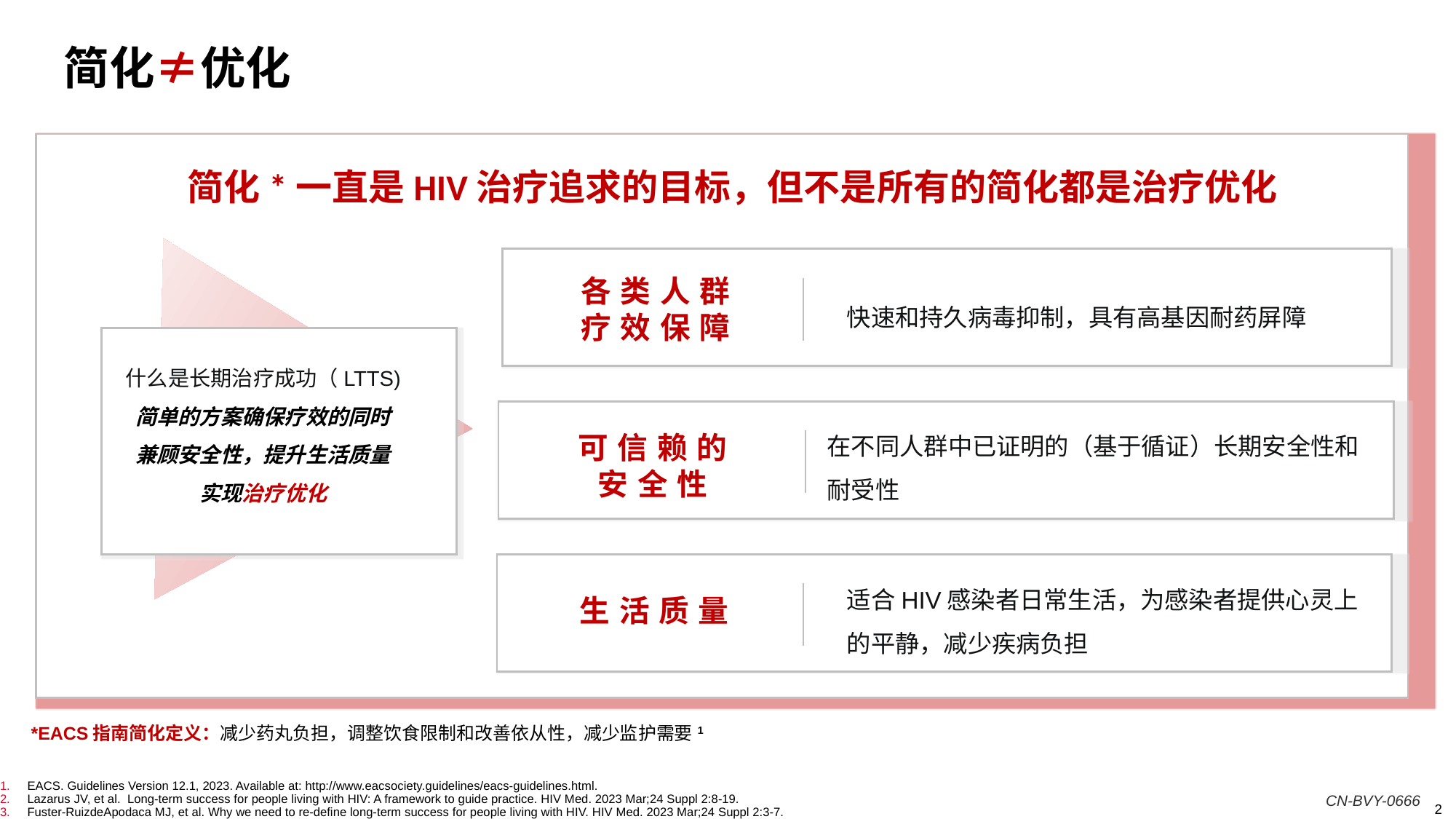

# 简化≠优化

简化*一直是HIV治疗追求的目标，但不是所有的简化都是治疗优化

各类人群
疗效保障
快速和持久病毒抑制，具有高基因耐药屏障

在不同人群中已证明的（基于循证）长期安全性和耐受性
可信赖的
安全性

适合HIV感染者日常生活，为感染者提供心灵上的平静，减少疾病负担
生活质量

什么是长期治疗成功（LTTS)
简单的方案确保疗效的同时
兼顾安全性，提升生活质量
实现治疗优化
*EACS指南简化定义：减少药丸负担，调整饮食限制和改善依从性，减少监护需要1

EACS. Guidelines Version 12.1, 2023. Available at: http://www.eacsociety.guidelines/eacs-guidelines.html.
Lazarus JV, et al.  Long-term success for people living with HIV: A framework to guide practice. HIV Med. 2023 Mar;24 Suppl 2:8-19.
Fuster-RuizdeApodaca MJ, et al. Why we need to re-define long-term success for people living with HIV. HIV Med. 2023 Mar;24 Suppl 2:3-7.